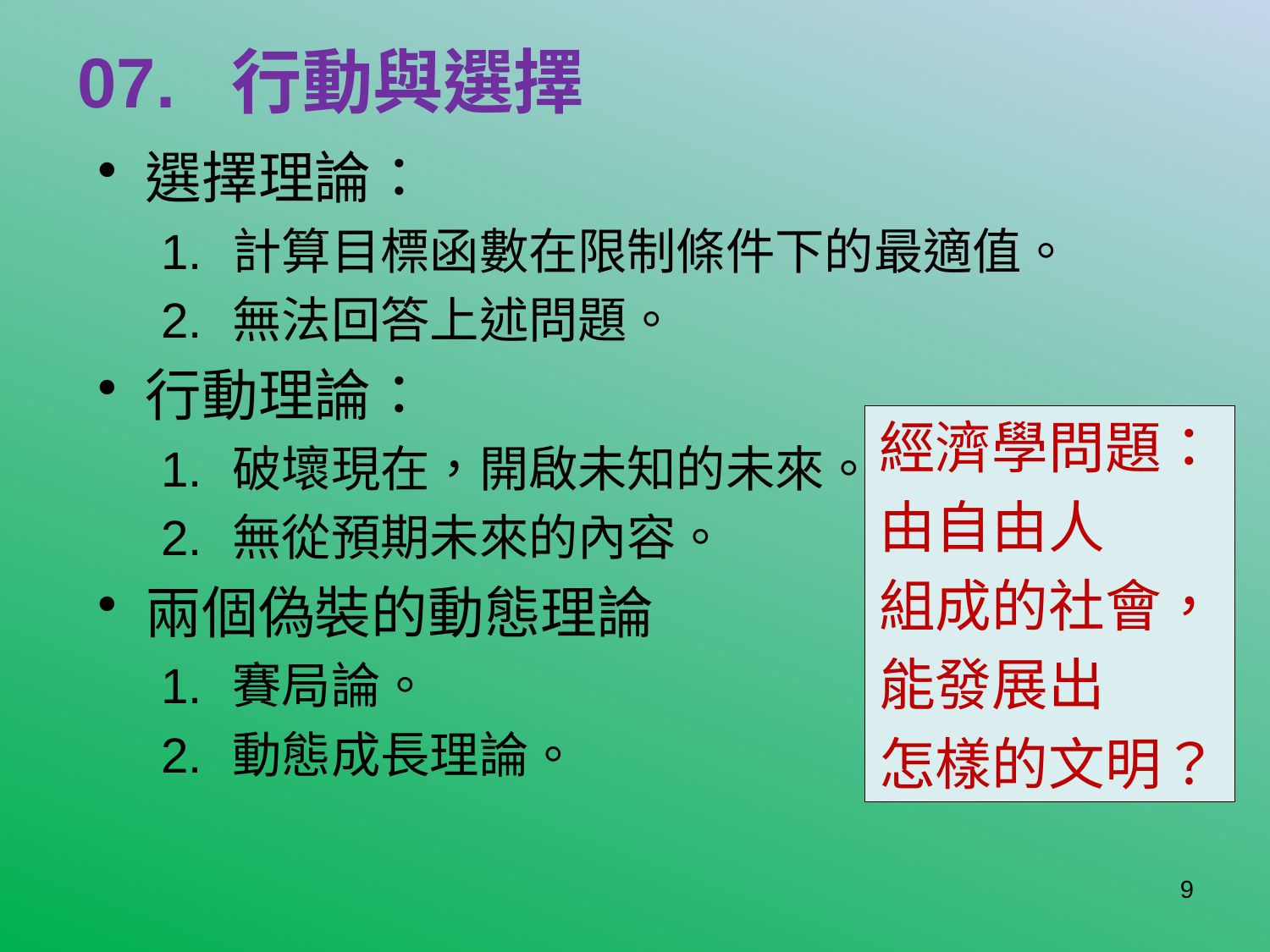

# 07.  行動與選擇
選擇理論：
計算目標函數在限制條件下的最適值。
無法回答上述問題。
行動理論：
破壞現在，開啟未知的未來。
無從預期未來的內容。
兩個偽裝的動態理論
賽局論。
動態成長理論。
經濟學問題：
由自由人
組成的社會，
能發展出
怎樣的文明？
9